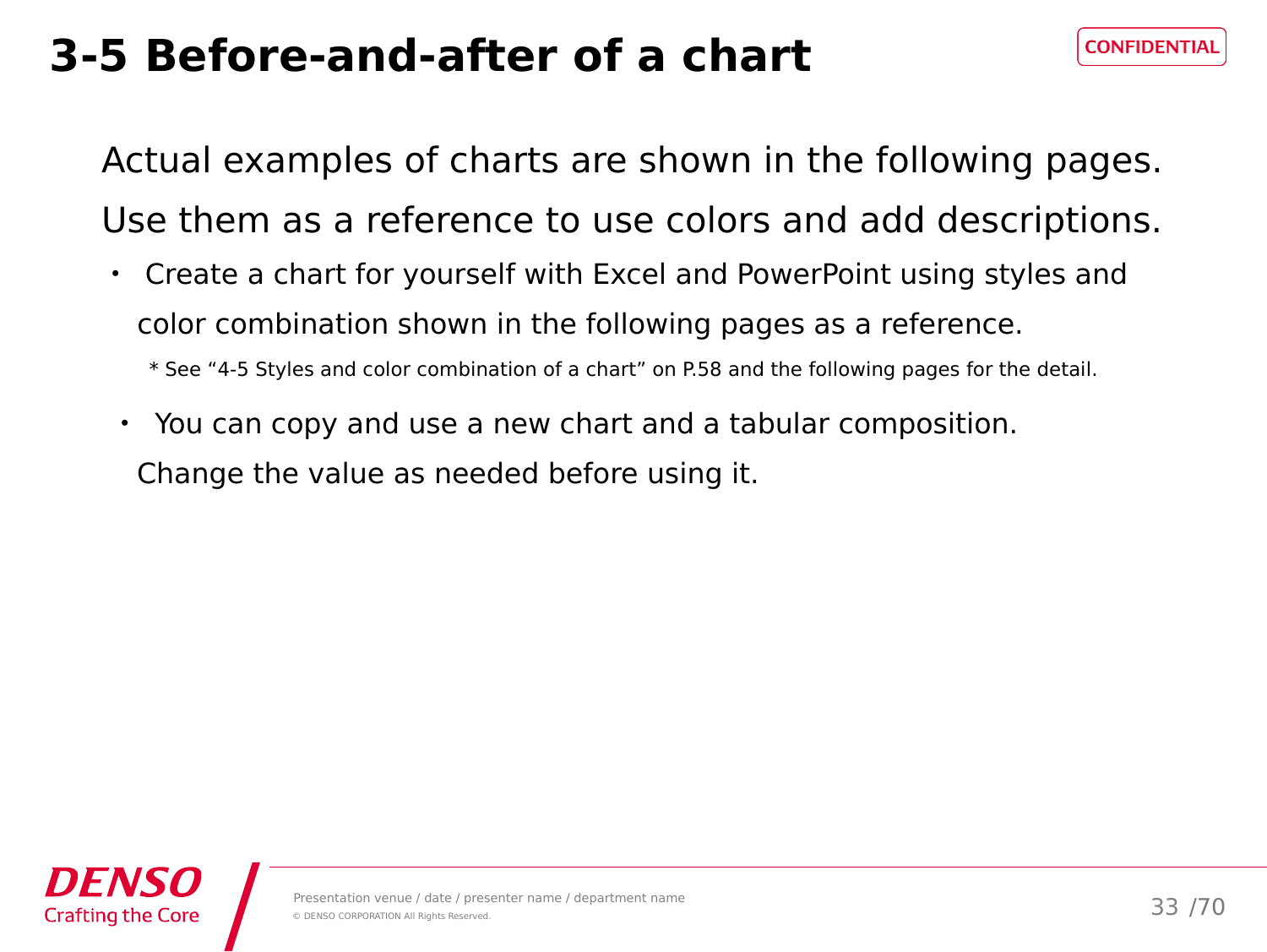

# 3‐5 Before-and-after of a chart
Actual examples of charts are shown in the following pages.
Use them as a reference to use colors and add descriptions.
・ Create a chart for yourself with Excel and PowerPoint using styles and
    color combination shown in the following pages as a reference.

 ・ You can copy and use a new chart and a tabular composition.
    Change the value as needed before using it.

* See “4-5 Styles and color combination of a chart” on P.58 and the following pages for the detail.
33